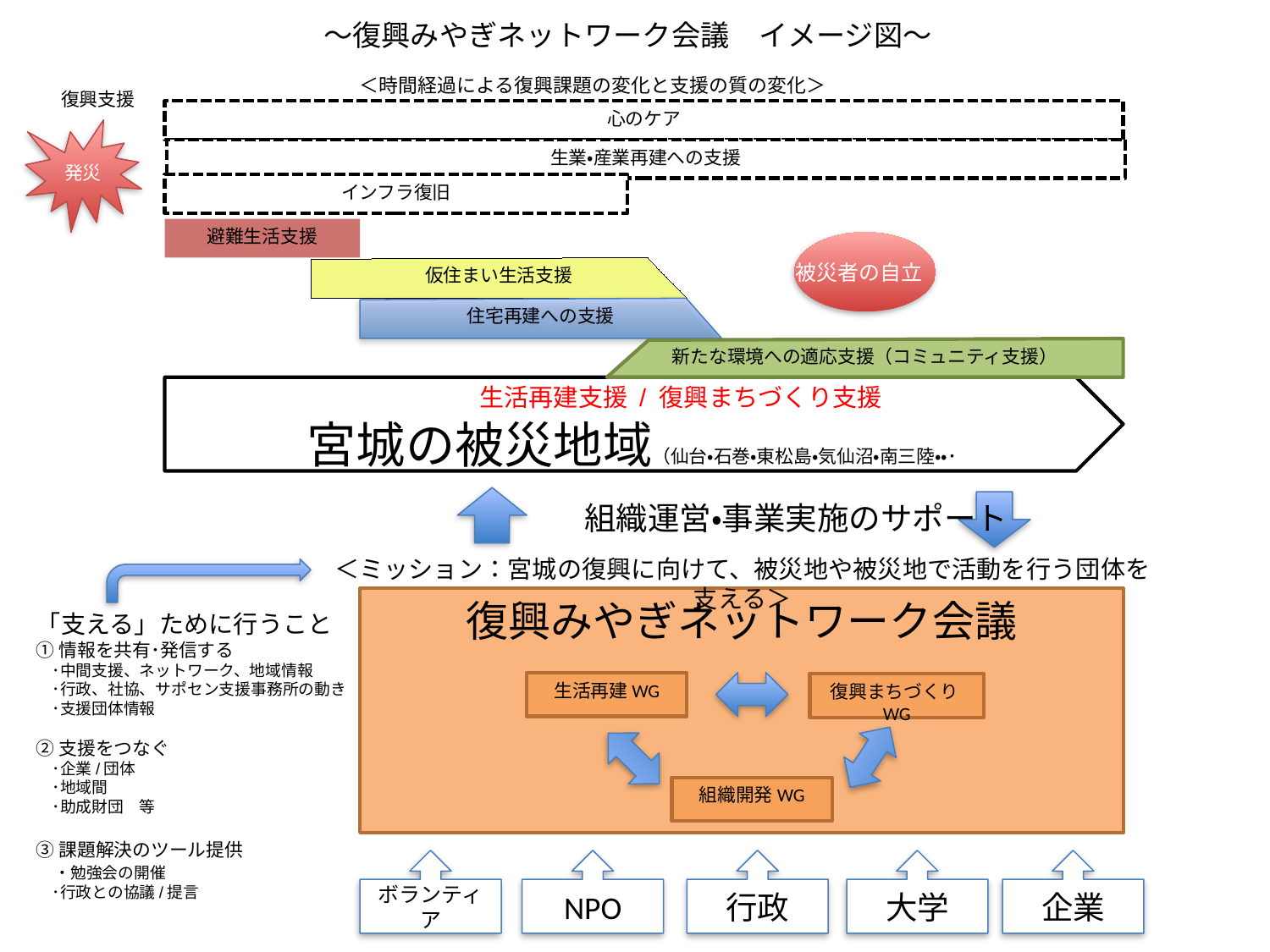

～復興みやぎネットワーク会議　イメージ図～
# ＜時間経過による復興課題の変化と支援の質の変化＞
復興支援
心のケア
発災
生業・産業再建への支援
インフラ復旧
避難生活支援

被災者の自立
仮住まい生活支援
住宅再建への支援
新たな環境への適応支援（コミュニティ支援）
　　　　　生活再建支援 / 復興まちづくり支援

宮城の被災地域（仙台・石巻・東松島・気仙沼・南三陸・・･

　　　　　組織運営・事業実施のサポート

＜ミッション：宮城の復興に向けて、被災地や被災地で活動を行う団体を支える＞

復興みやぎネットワーク会議
「支える」ために行うこと
①情報を共有･発信する
　･中間支援、ネットワーク、地域情報
　･行政、社協、サポセン支援事務所の動き
　･支援団体情報

②支援をつなぐ
　･企業/団体
　･地域間
　･助成財団　等

③課題解決のツール提供
　・勉強会の開催
　･行政との協議/提言
生活再建WG

復興まちづくりWG

組織開発WG
ボランティア
NPO
行政
大学
企業